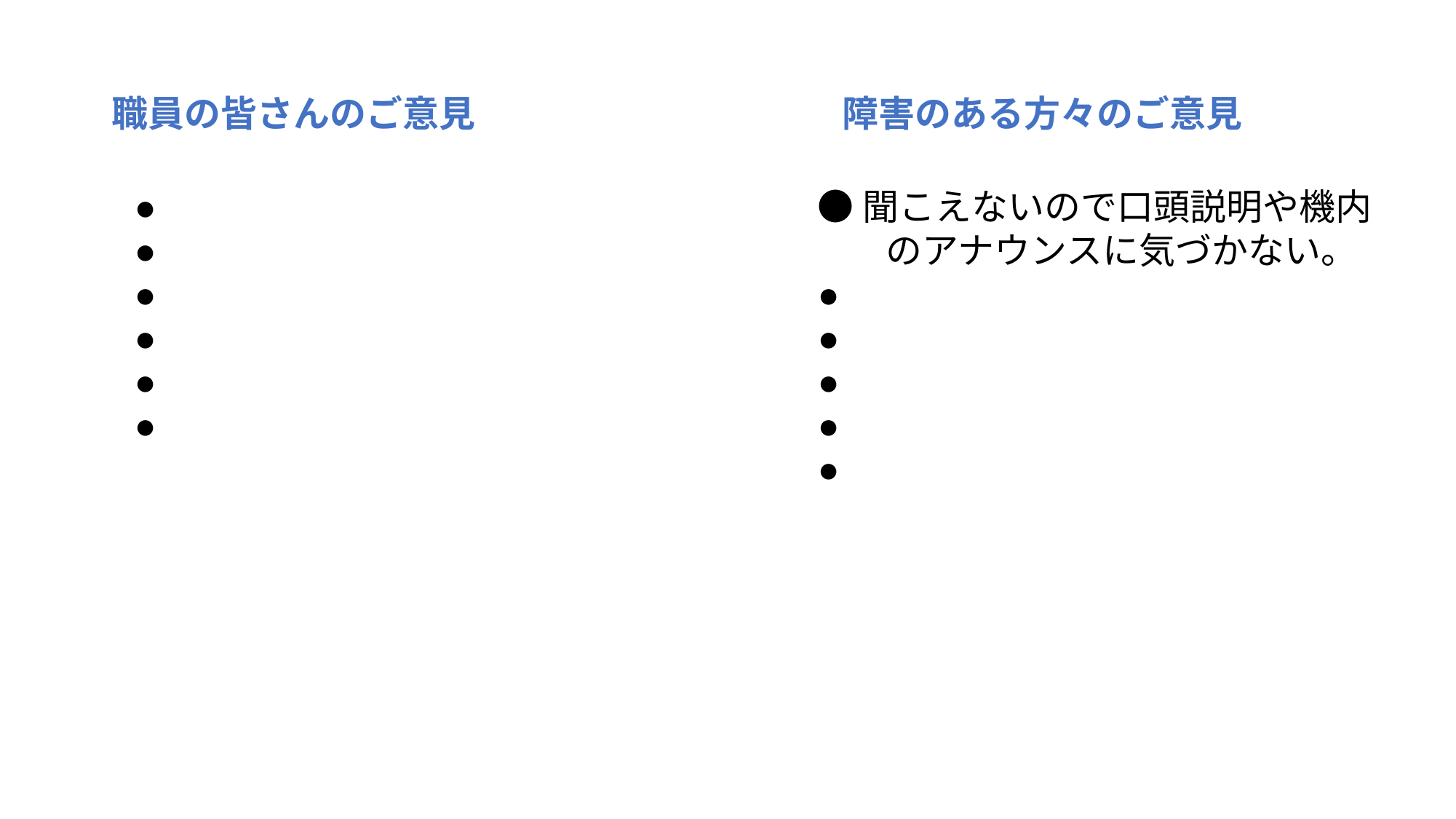

職員の皆さんのご意見
障害のある方々のご意見
●
●
●
●
●
●
●聞こえないので口頭説明や機内　のアナウンスに気づかない。
●
●
●
●
●